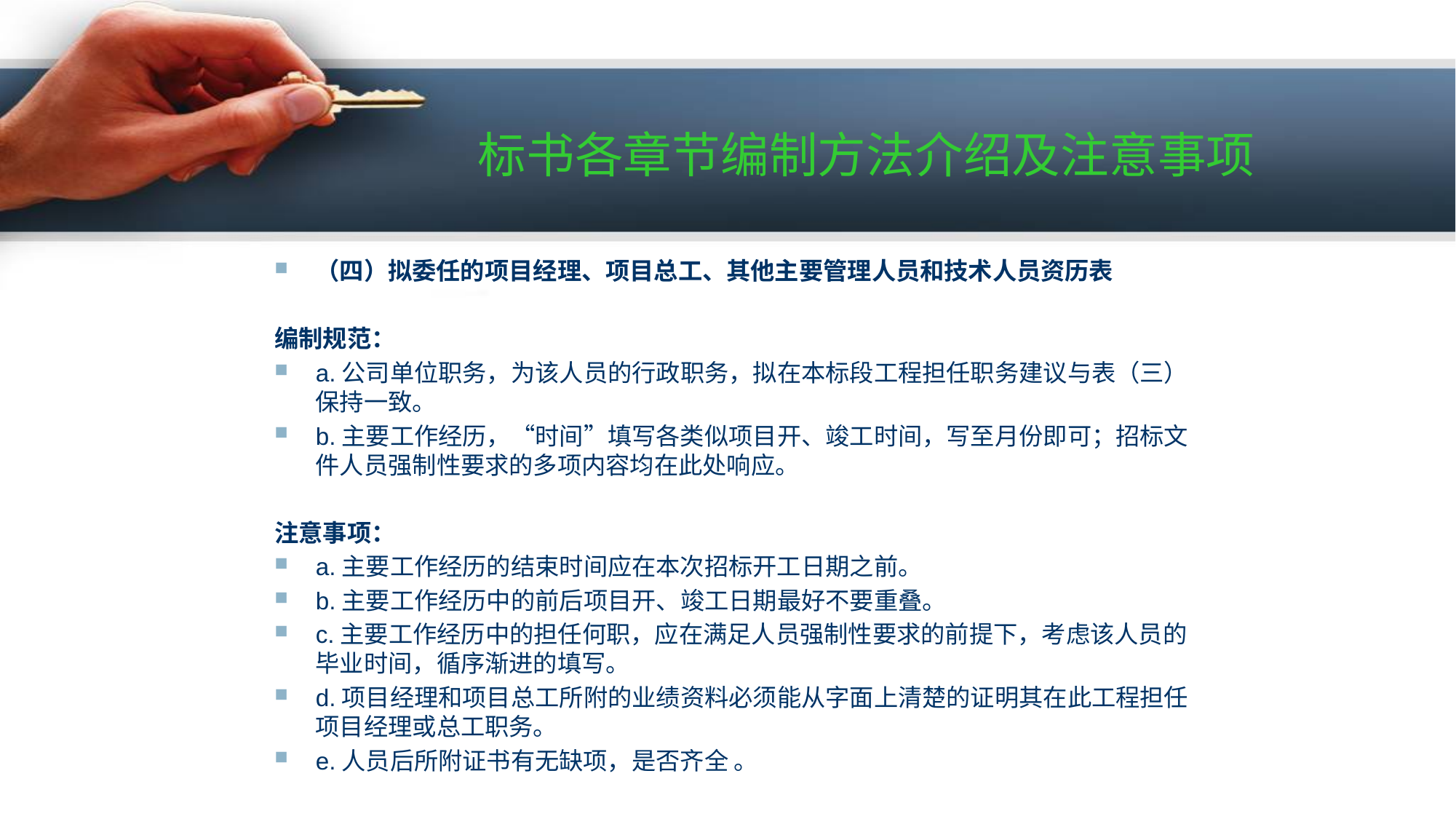

# 标书各章节编制方法介绍及注意事项
（四）拟委任的项目经理、项目总工、其他主要管理人员和技术人员资历表

编制规范：
a.公司单位职务，为该人员的行政职务，拟在本标段工程担任职务建议与表（三）保持一致。
b.主要工作经历，“时间”填写各类似项目开、竣工时间，写至月份即可；招标文件人员强制性要求的多项内容均在此处响应。

注意事项：
a.主要工作经历的结束时间应在本次招标开工日期之前。
b.主要工作经历中的前后项目开、竣工日期最好不要重叠。
c.主要工作经历中的担任何职，应在满足人员强制性要求的前提下，考虑该人员的毕业时间，循序渐进的填写。
d.项目经理和项目总工所附的业绩资料必须能从字面上清楚的证明其在此工程担任项目经理或总工职务。
e.人员后所附证书有无缺项，是否齐全 。